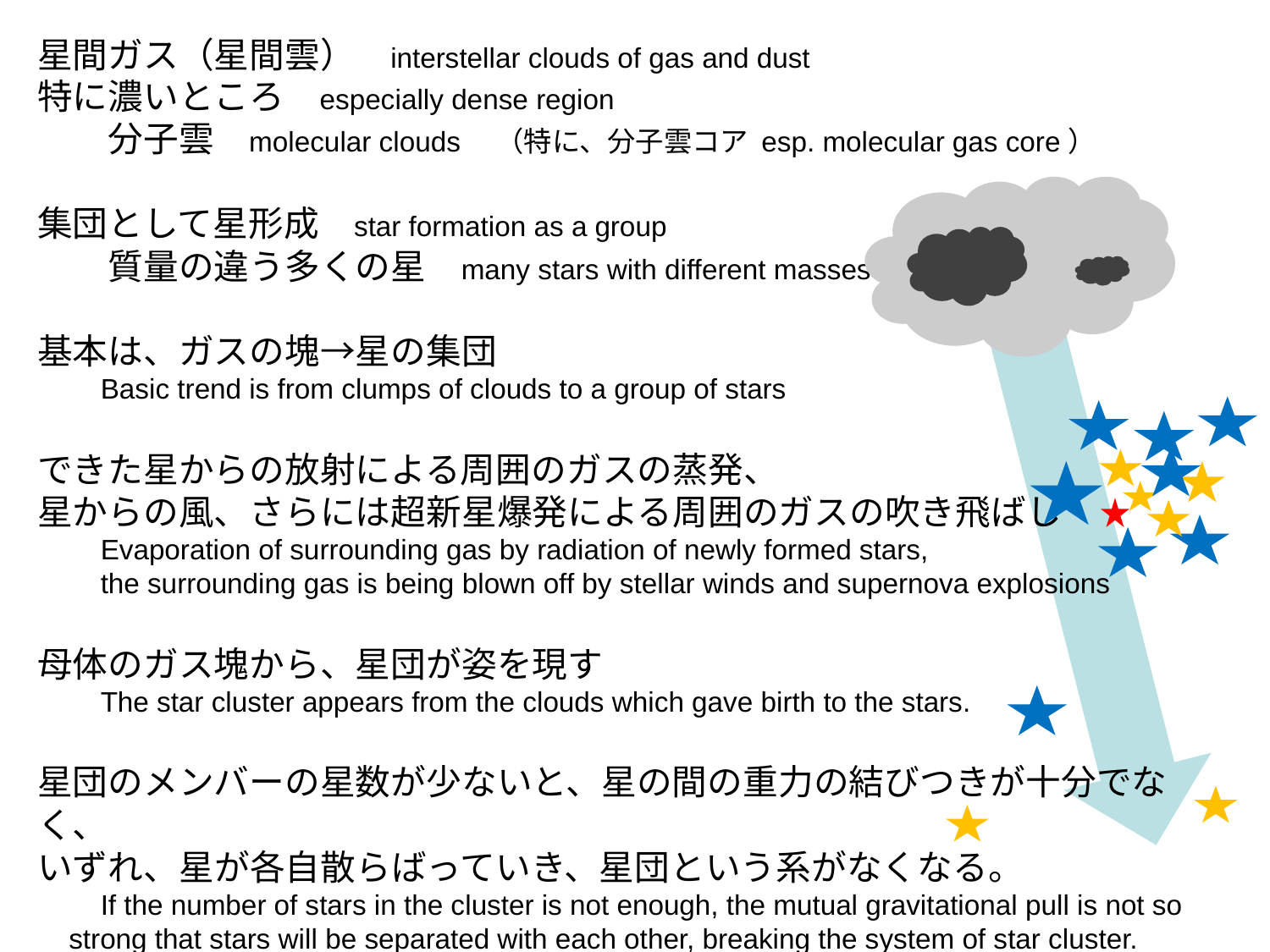

星間ガス（星間雲）　interstellar clouds of gas and dust
特に濃いところ　especially dense region
　　分子雲　molecular clouds　（特に、分子雲コア esp. molecular gas core）

集団として星形成　star formation as a group
　　質量の違う多くの星　many stars with different masses

基本は、ガスの塊→星の集団
　　Basic trend is from clumps of clouds to a group of stars

できた星からの放射による周囲のガスの蒸発、
星からの風、さらには超新星爆発による周囲のガスの吹き飛ばし
　　Evaporation of surrounding gas by radiation of newly formed stars,
　　the surrounding gas is being blown off by stellar winds and supernova explosions

母体のガス塊から、星団が姿を現す
　　The star cluster appears from the clouds which gave birth to the stars.

星団のメンバーの星数が少ないと、星の間の重力の結びつきが十分でなく、
いずれ、星が各自散らばっていき、星団という系がなくなる。
　　If the number of stars in the cluster is not enough, the mutual gravitational pull is not so
    strong that stars will be separated with each other, breaking the system of star cluster.